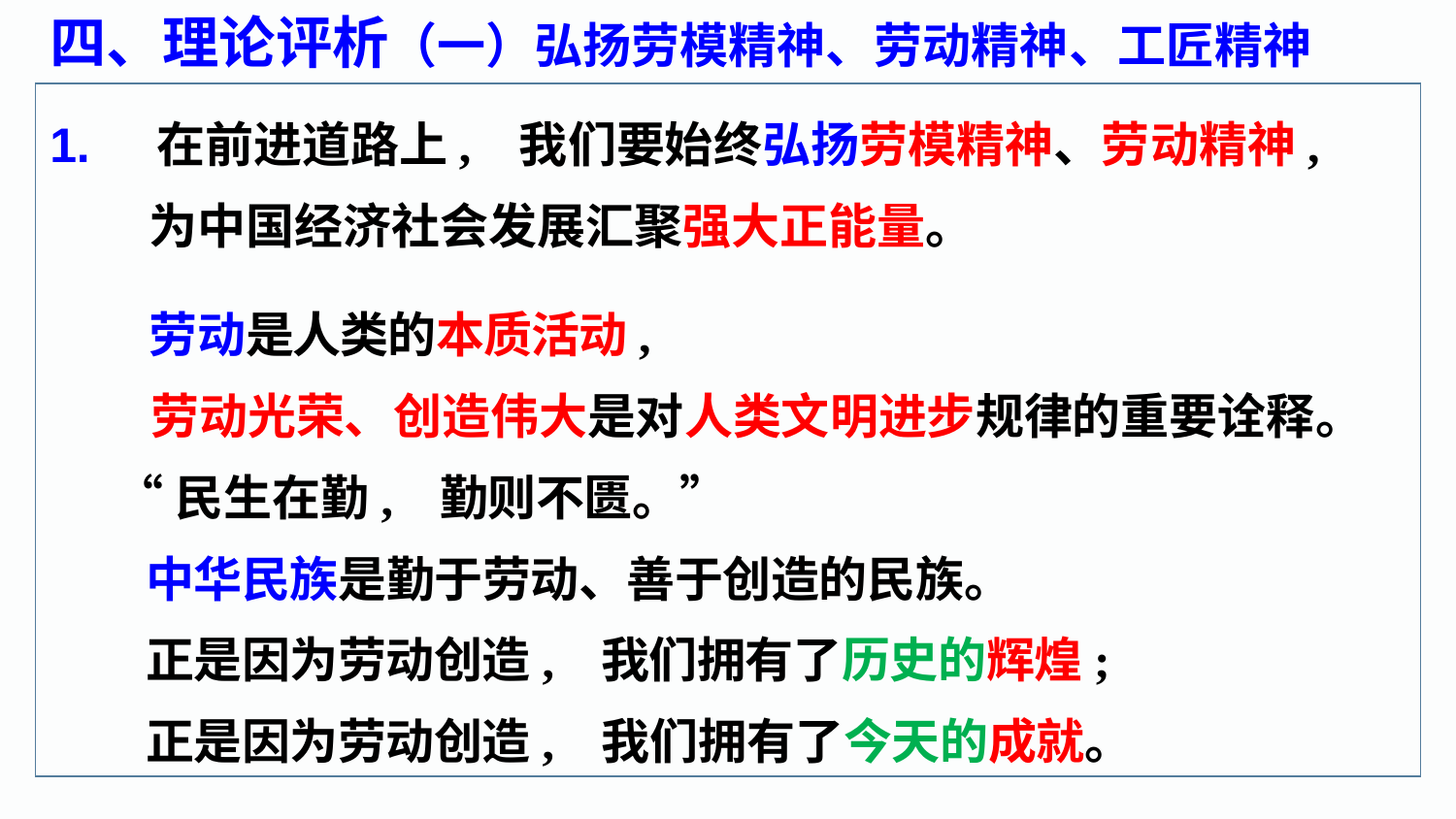

四、理论评析（一）弘扬劳模精神、劳动精神、工匠精神
1.    在前进道路上,   我们要始终弘扬劳模精神、劳动精神,
        为中国经济社会发展汇聚强大正能量。

        劳动是人类的本质活动,
         劳动光荣、创造伟大是对人类文明进步规律的重要诠释。
      “民生在勤,   勤则不匮。”
        中华民族是勤于劳动、善于创造的民族。
        正是因为劳动创造,   我们拥有了历史的辉煌;
        正是因为劳动创造,   我们拥有了今天的成就。